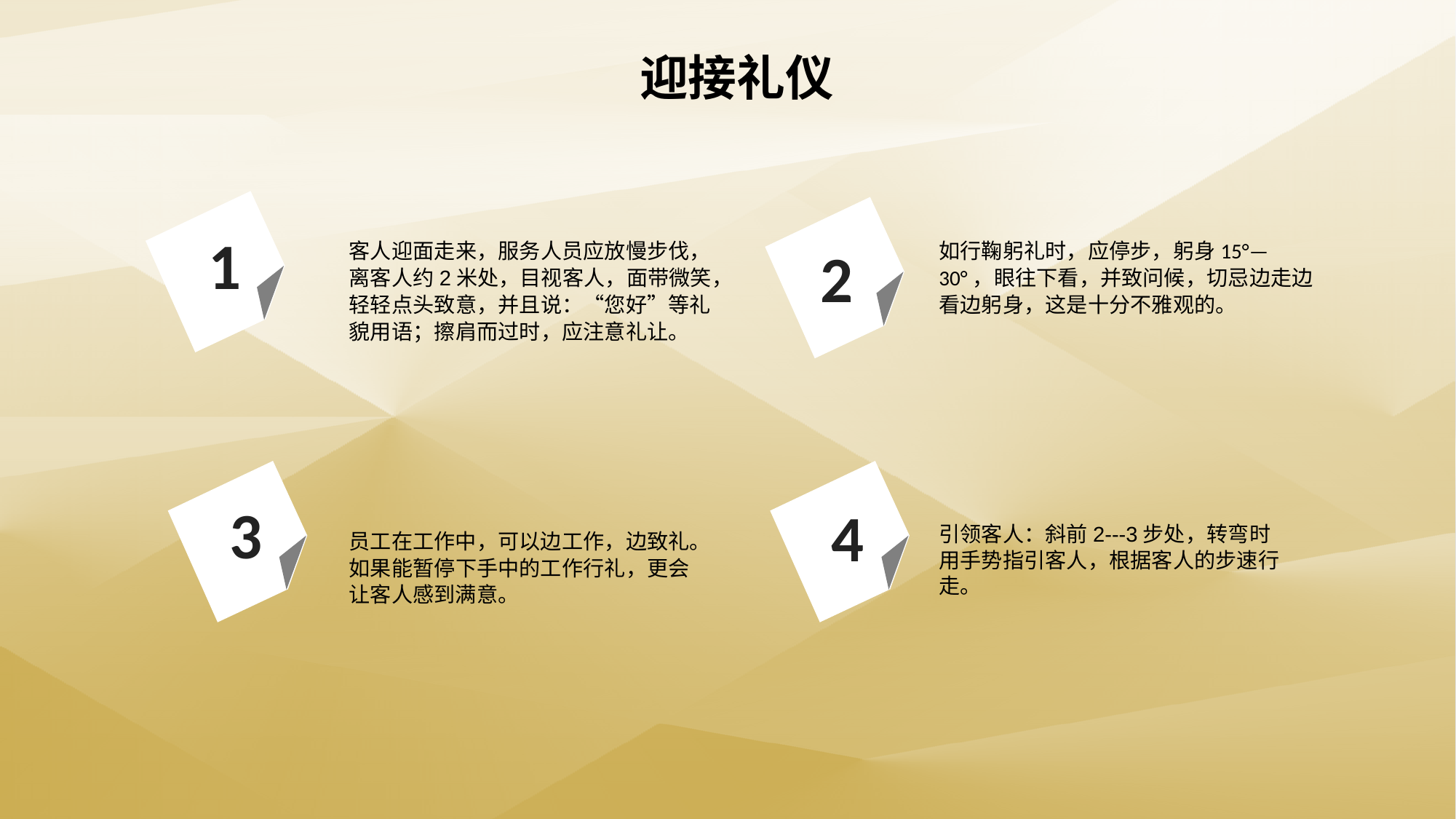

迎接礼仪

1

2

客人迎面走来，服务人员应放慢步伐，离客人约2米处，目视客人，面带微笑，轻轻点头致意，并且说：“您好”等礼貌用语；擦肩而过时，应注意礼让。
如行鞠躬礼时，应停步，躬身15°—30°，眼往下看，并致问候，切忌边走边看边躬身，这是十分不雅观的。

3

4

引领客人：斜前2---3步处，转弯时用手势指引客人，根据客人的步速行走。
员工在工作中，可以边工作，边致礼。如果能暂停下手中的工作行礼，更会让客人感到满意。